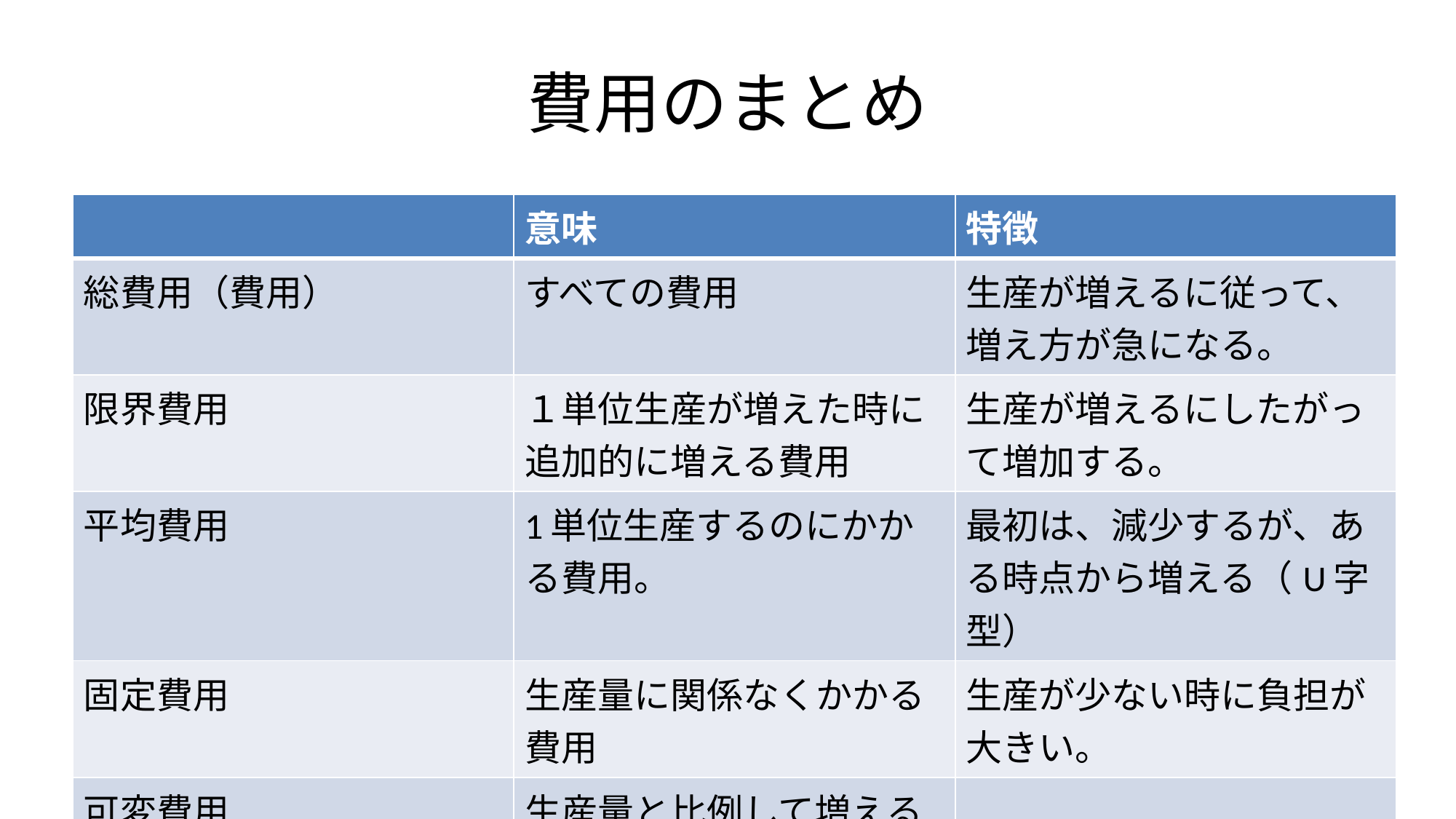

# 費用のまとめ
|  | 意味 | 特徴 |
| --- | --- | --- |
| 総費用（費用） | すべての費用 | 生産が増えるに従って、増え方が急になる。 |
| 限界費用 | １単位生産が増えた時に追加的に増える費用 | 生産が増えるにしたがって増加する。 |
| 平均費用 | 1単位生産するのにかかる費用。 | 最初は、減少するが、ある時点から増える（U字型） |
| 固定費用 | 生産量に関係なくかかる費用 | 生産が少ない時に負担が大きい。 |
| 可変費用 | 生産量と比例して増える費用 |  |